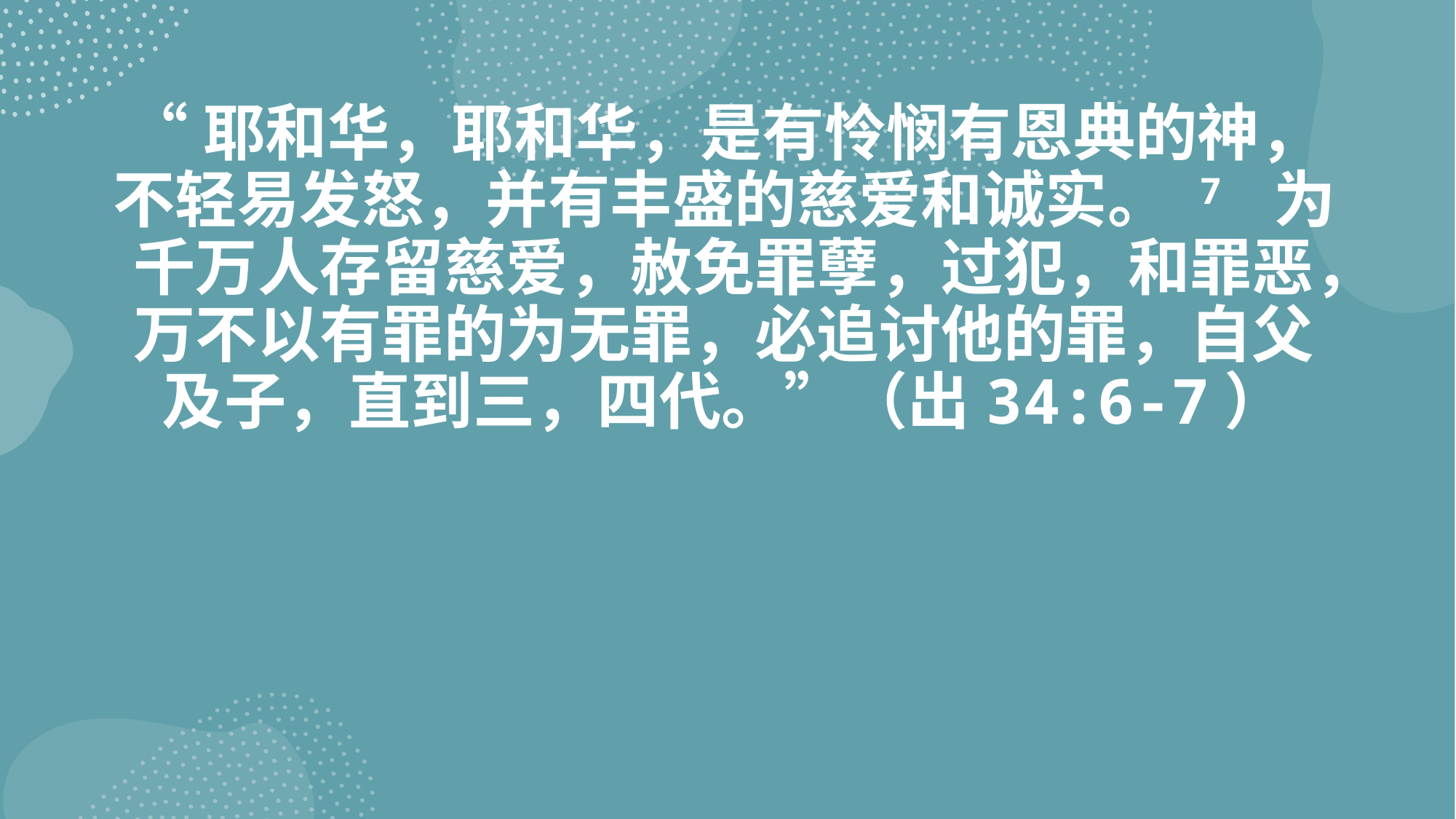

“耶和华，耶和华，是有怜悯有恩典的神，不轻易发怒，并有丰盛的慈爱和诚实。 7 为千万人存留慈爱，赦免罪孽，过犯，和罪恶，万不以有罪的为无罪，必追讨他的罪，自父及子，直到三，四代。”（出34:6-7）